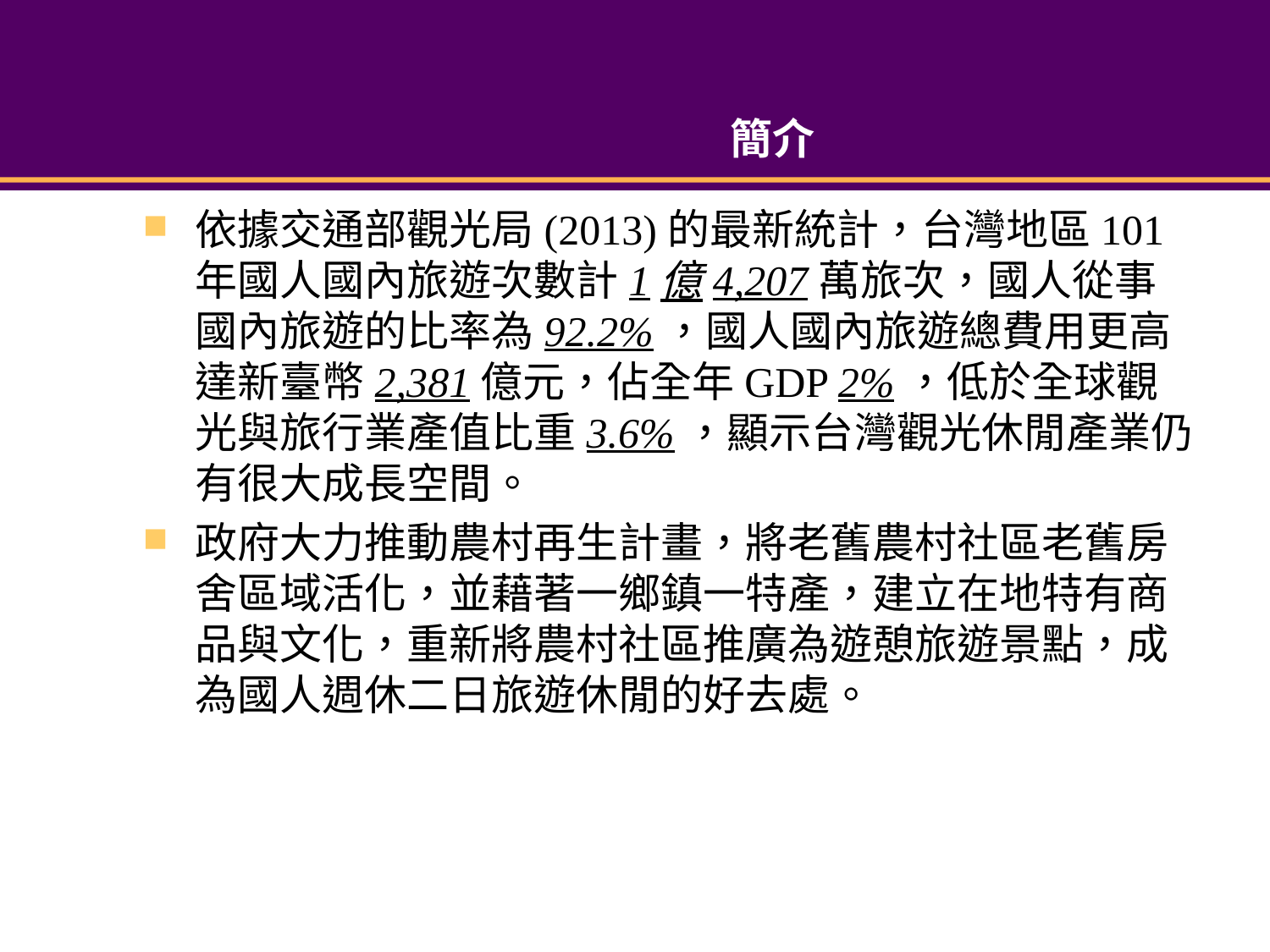

# 簡介
依據交通部觀光局(2013)的最新統計，台灣地區101年國人國內旅遊次數計1億4,207萬旅次，國人從事國內旅遊的比率為92.2%，國人國內旅遊總費用更高達新臺幣2,381億元，佔全年GDP 2%，低於全球觀光與旅行業產值比重3.6%，顯示台灣觀光休閒產業仍有很大成長空間。
政府大力推動農村再生計畫，將老舊農村社區老舊房舍區域活化，並藉著一鄉鎮一特產，建立在地特有商品與文化，重新將農村社區推廣為遊憩旅遊景點，成為國人週休二日旅遊休閒的好去處。